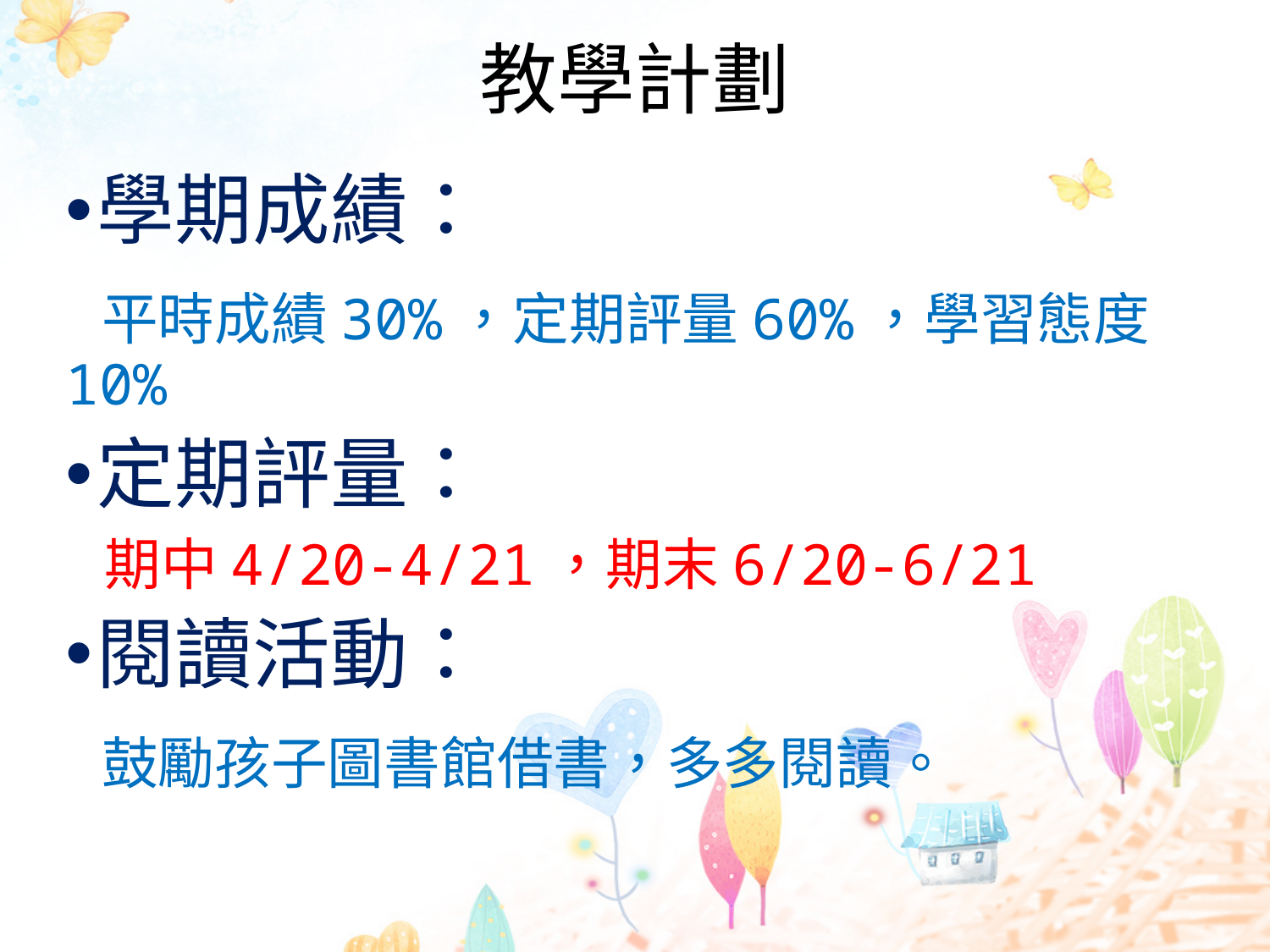

# 教學計劃
學期成績：
 平時成績30%，定期評量60%，學習態度10%
定期評量：
  期中4/20-4/21，期末6/20-6/21
閱讀活動：
 鼓勵孩子圖書館借書，多多閱讀。